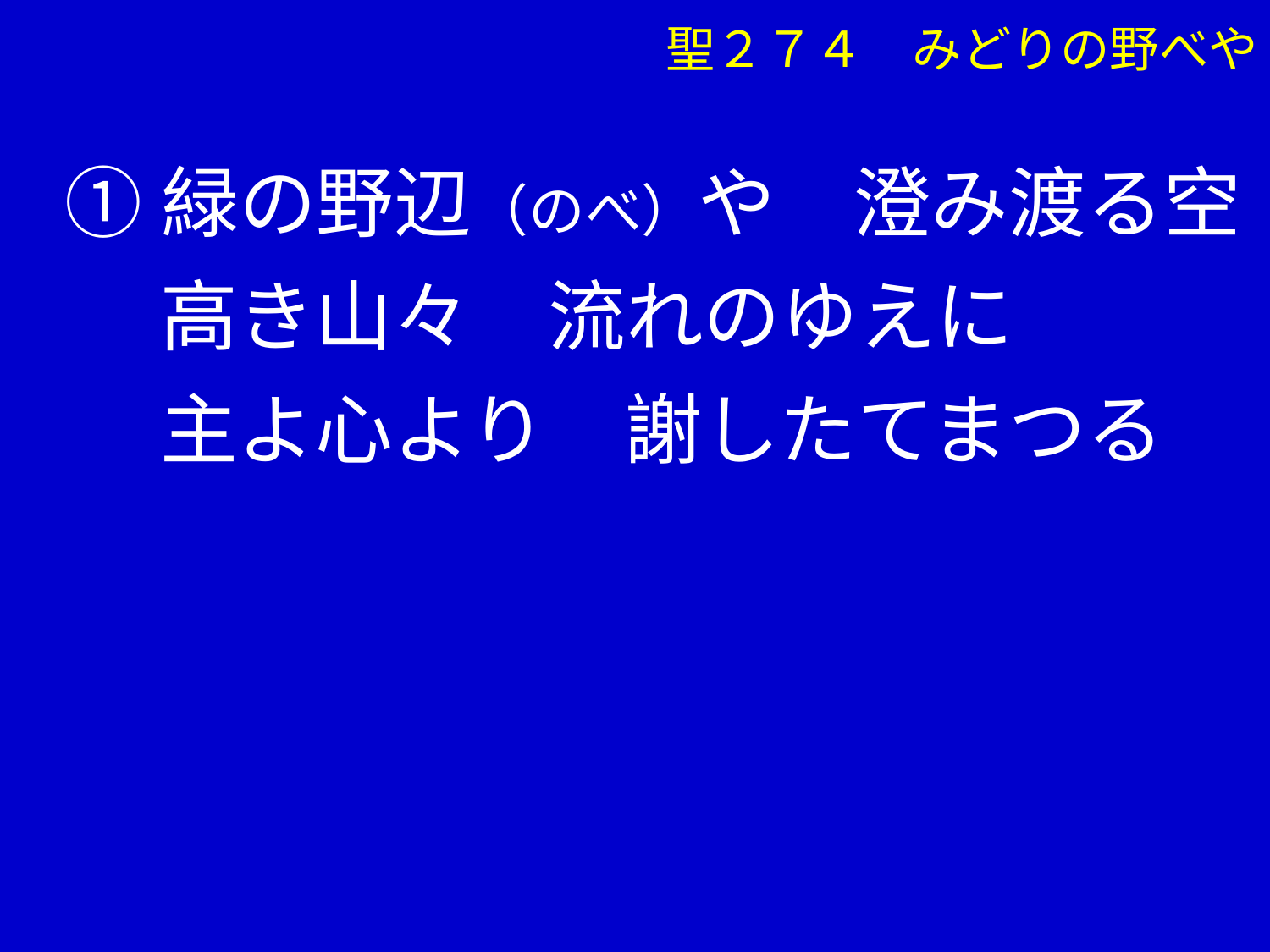

聖２７４　みどりの野べや
①緑の野辺（のべ）や　澄み渡る空
　 高き山々　流れのゆえに
　 主よ心より　謝したてまつる